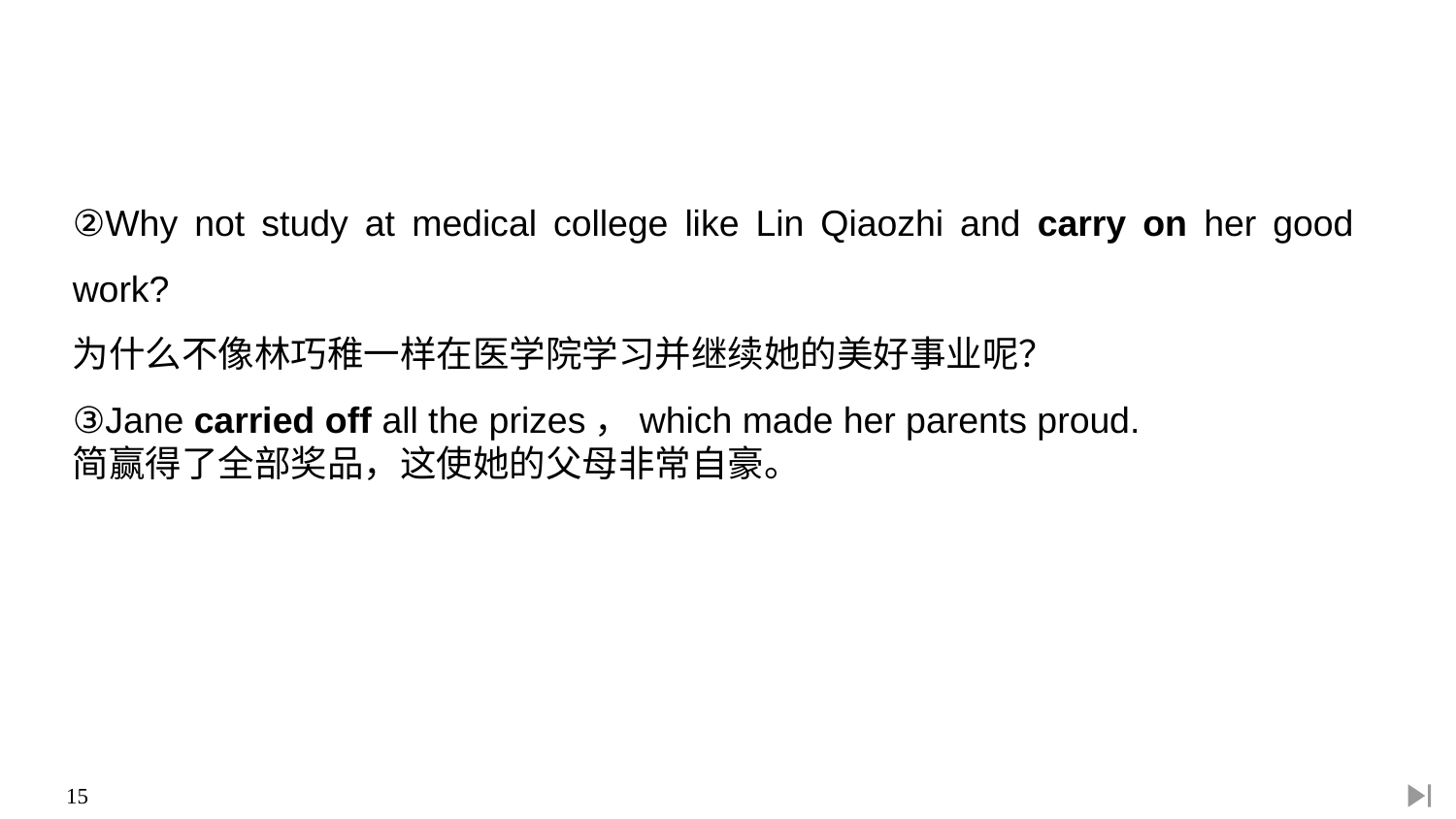

②Why not study at medical college like Lin Qiaozhi and carry on her good work?
为什么不像林巧稚一样在医学院学习并继续她的美好事业呢？
③Jane carried off all the prizes，which made her parents proud.
简赢得了全部奖品，这使她的父母非常自豪。